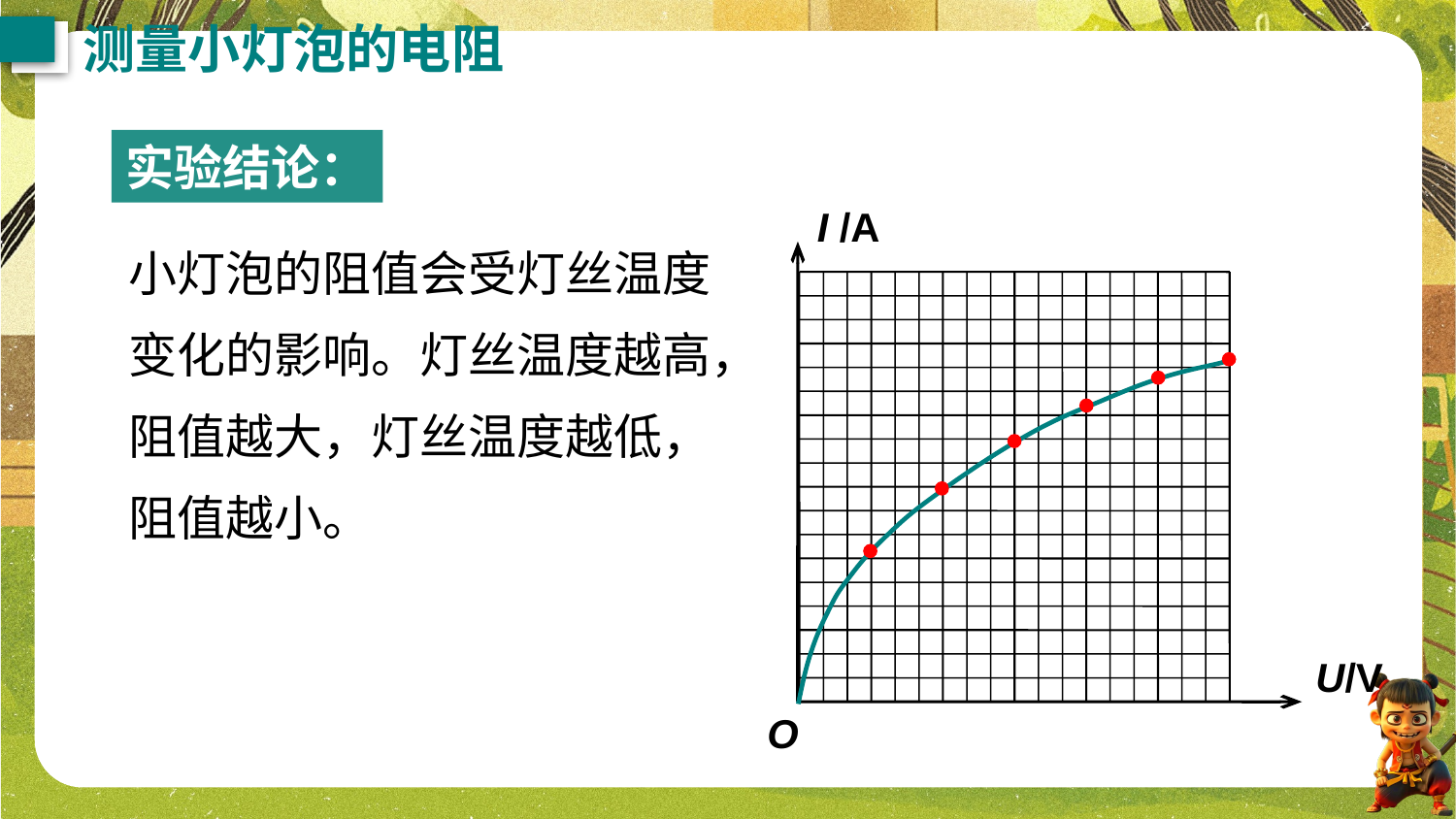

测量小灯泡的电阻

实验结论：
I /A

 U/V
O
小灯泡的阻值会受灯丝温度变化的影响。灯丝温度越高，阻值越大，灯丝温度越低，阻值越小。